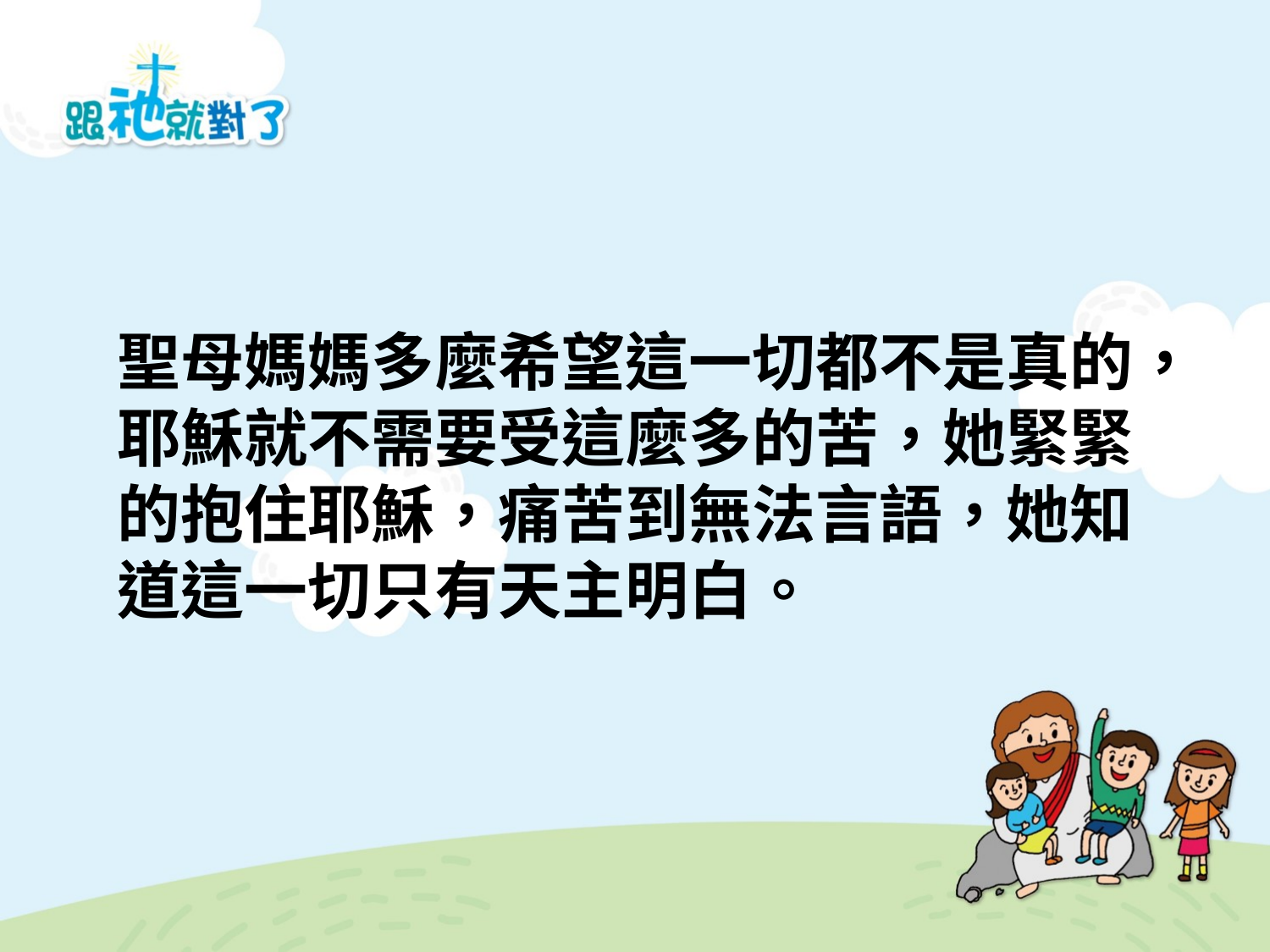

聖母媽媽多麼希望這一切都不是真的，耶穌就不需要受這麼多的苦，她緊緊的抱住耶穌，痛苦到無法言語，她知道這一切只有天主明白。